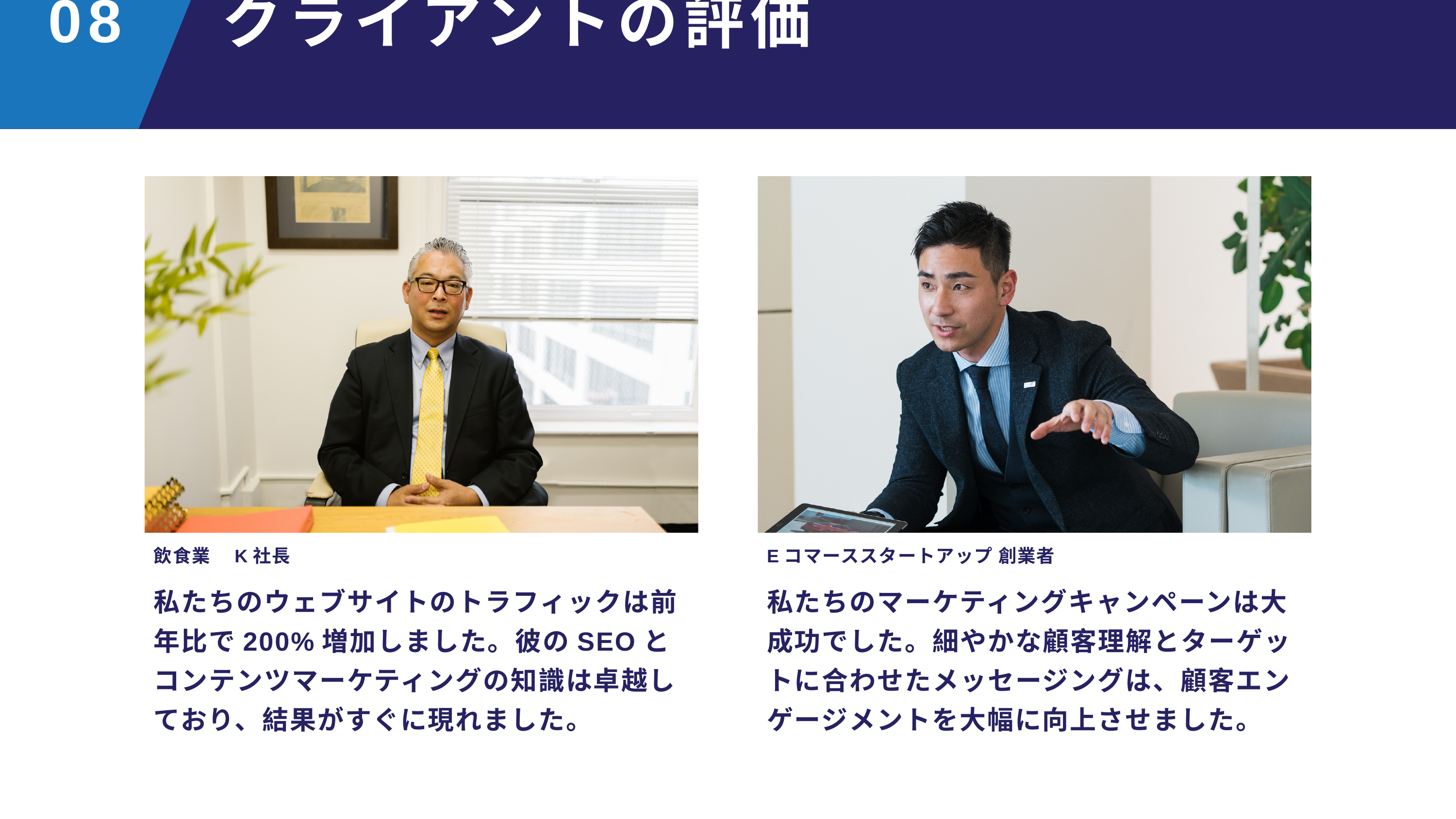

08
クライアントの評価

飲食業　K社長
Eコマーススタートアップ 創業者
私たちのウェブサイトのトラフィックは前年比で200%増加しました。彼のSEOとコンテンツマーケティングの知識は卓越しており、結果がすぐに現れました。
私たちのマーケティングキャンペーンは大成功でした。細やかな顧客理解とターゲットに合わせたメッセージングは、顧客エンゲージメントを大幅に向上させました。